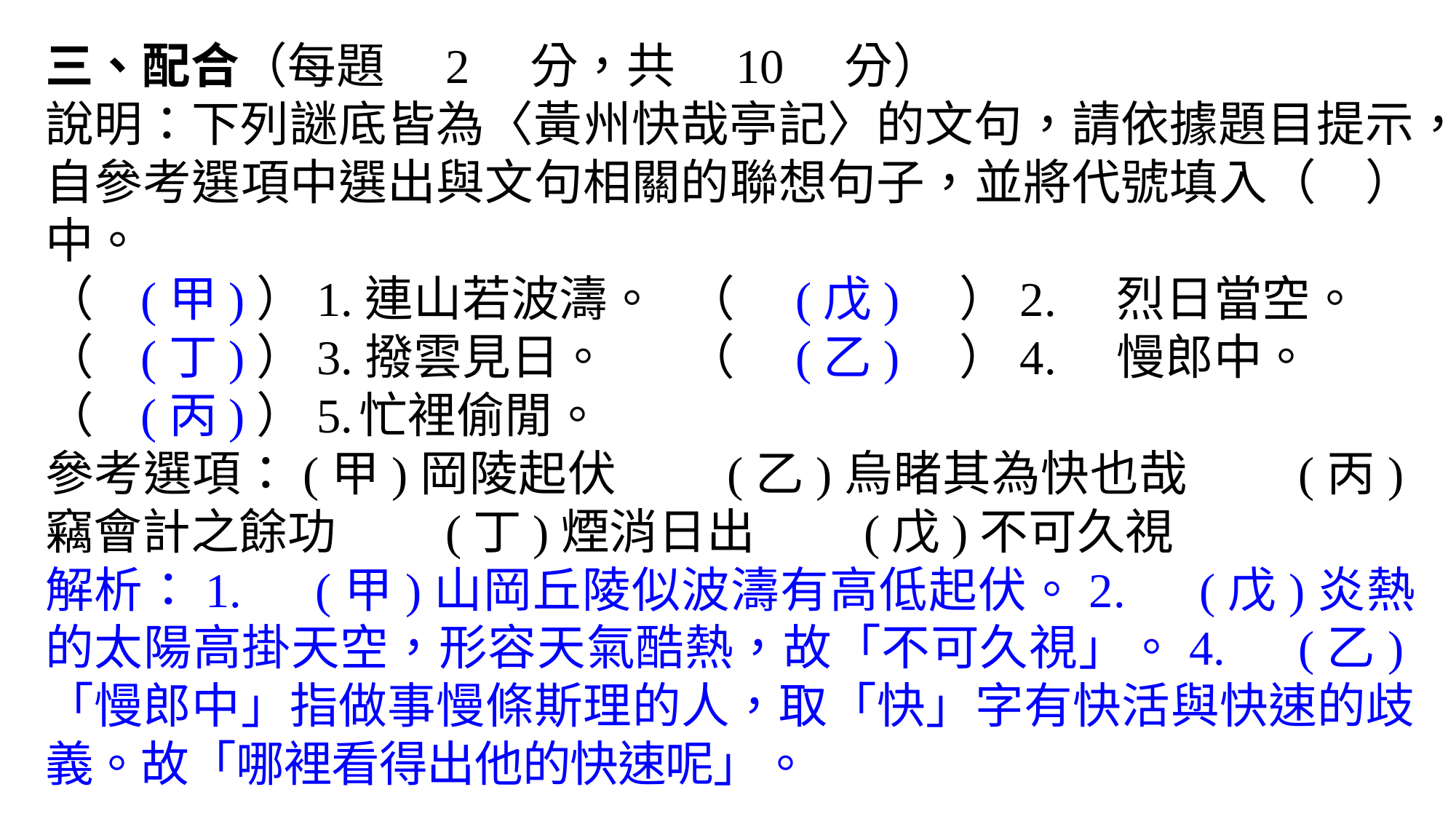

三、配合（每題　2　分，共　10　分）
說明：下列謎底皆為〈黃州快哉亭記〉的文句，請依據題目提示，自參考選項中選出與文句相關的聯想句子，並將代號填入（　）中。
（	(甲)）1.連山若波濤。	（　(戊)　）2.　烈日當空。
（	(丁)）3.撥雲見日。	（　(乙)　）4.　慢郎中。
（	(丙)）5.	忙裡偷閒。
參考選項：(甲)岡陵起伏　　(乙)烏睹其為快也哉　　(丙)竊會計之餘功　　(丁)煙消日出　　(戊)不可久視
解析：1.　(甲)山岡丘陵似波濤有高低起伏。2.　(戊)炎熱的太陽高掛天空，形容天氣酷熱，故「不可久視」。4.　(乙)「慢郎中」指做事慢條斯理的人，取「快」字有快活與快速的歧義。故「哪裡看得出他的快速呢」。